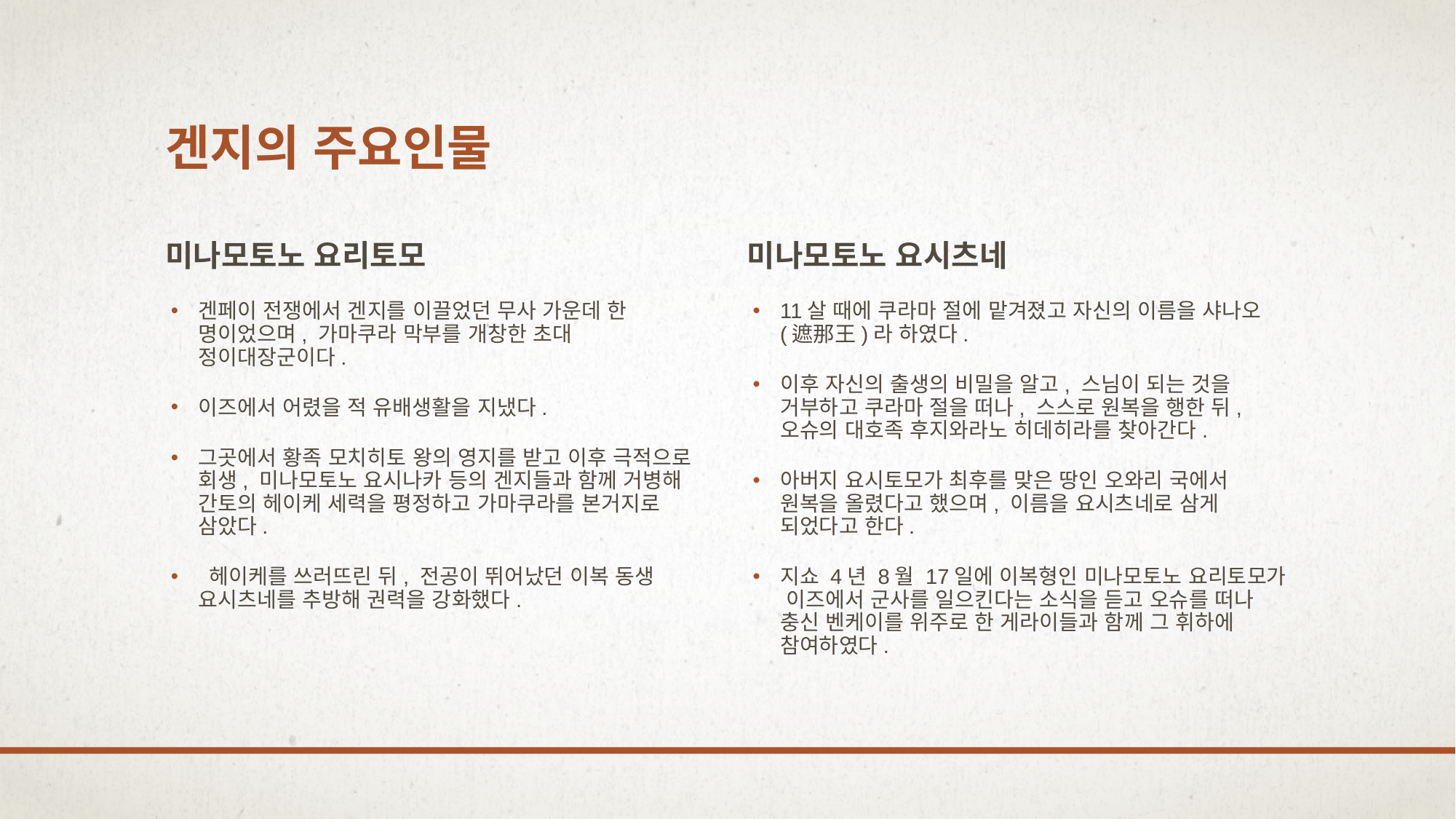

# 겐지의 주요인물
미나모토노 요리토모
미나모토노 요시츠네
겐페이 전쟁에서 겐지를 이끌었던 무사 가운데 한 명이었으며, 가마쿠라 막부를 개창한 초대 정이대장군이다.
이즈에서 어렸을 적 유배생활을 지냈다.
그곳에서 황족 모치히토 왕의 영지를 받고 이후 극적으로 회생, 미나모토노 요시나카 등의 겐지들과 함께 거병해 간토의 헤이케 세력을 평정하고 가마쿠라를 본거지로 삼았다.
 헤이케를 쓰러뜨린 뒤, 전공이 뛰어났던 이복 동생 요시츠네를 추방해 권력을 강화했다.

11살 때에 쿠라마 절에 맡겨졌고 자신의 이름을 샤나오(遮那王)라 하였다.
이후 자신의 출생의 비밀을 알고, 스님이 되는 것을 거부하고 쿠라마 절을 떠나, 스스로 원복을 행한 뒤, 오슈의 대호족 후지와라노 히데히라를 찾아간다.
아버지 요시토모가 최후를 맞은 땅인 오와리 국에서 원복을 올렸다고 했으며, 이름을 요시츠네로 삼게 되었다고 한다.
지쇼 4년 8월 17일에 이복형인 미나모토노 요리토모가 이즈에서 군사를 일으킨다는 소식을 듣고 오슈를 떠나 충신 벤케이를 위주로 한 게라이들과 함께 그 휘하에 참여하였다.